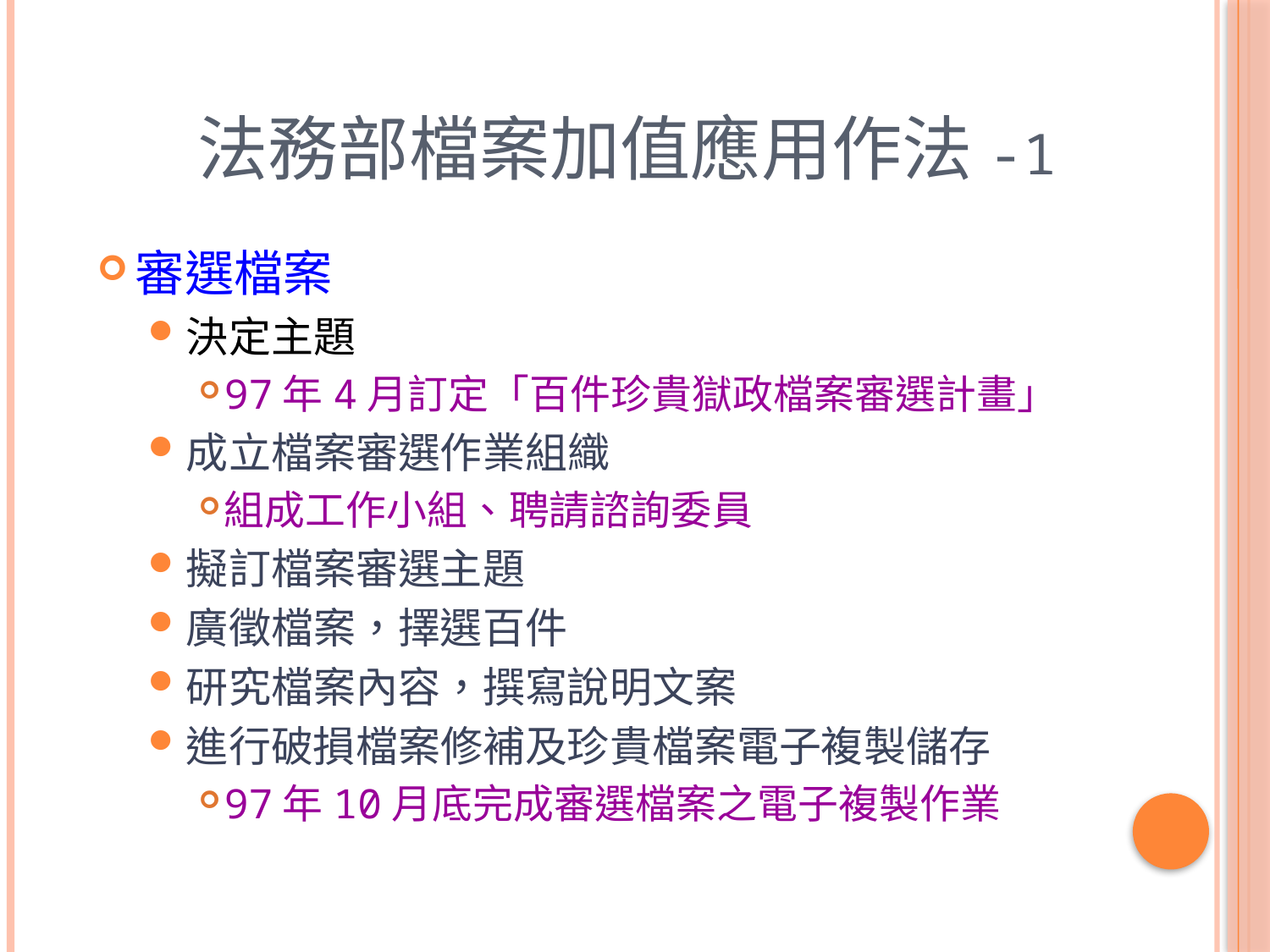

# 法務部檔案加值應用作法-1
審選檔案
決定主題
97年4月訂定「百件珍貴獄政檔案審選計畫」
成立檔案審選作業組織
組成工作小組、聘請諮詢委員
擬訂檔案審選主題
廣徵檔案，擇選百件
研究檔案內容，撰寫說明文案
進行破損檔案修補及珍貴檔案電子複製儲存
97年10月底完成審選檔案之電子複製作業